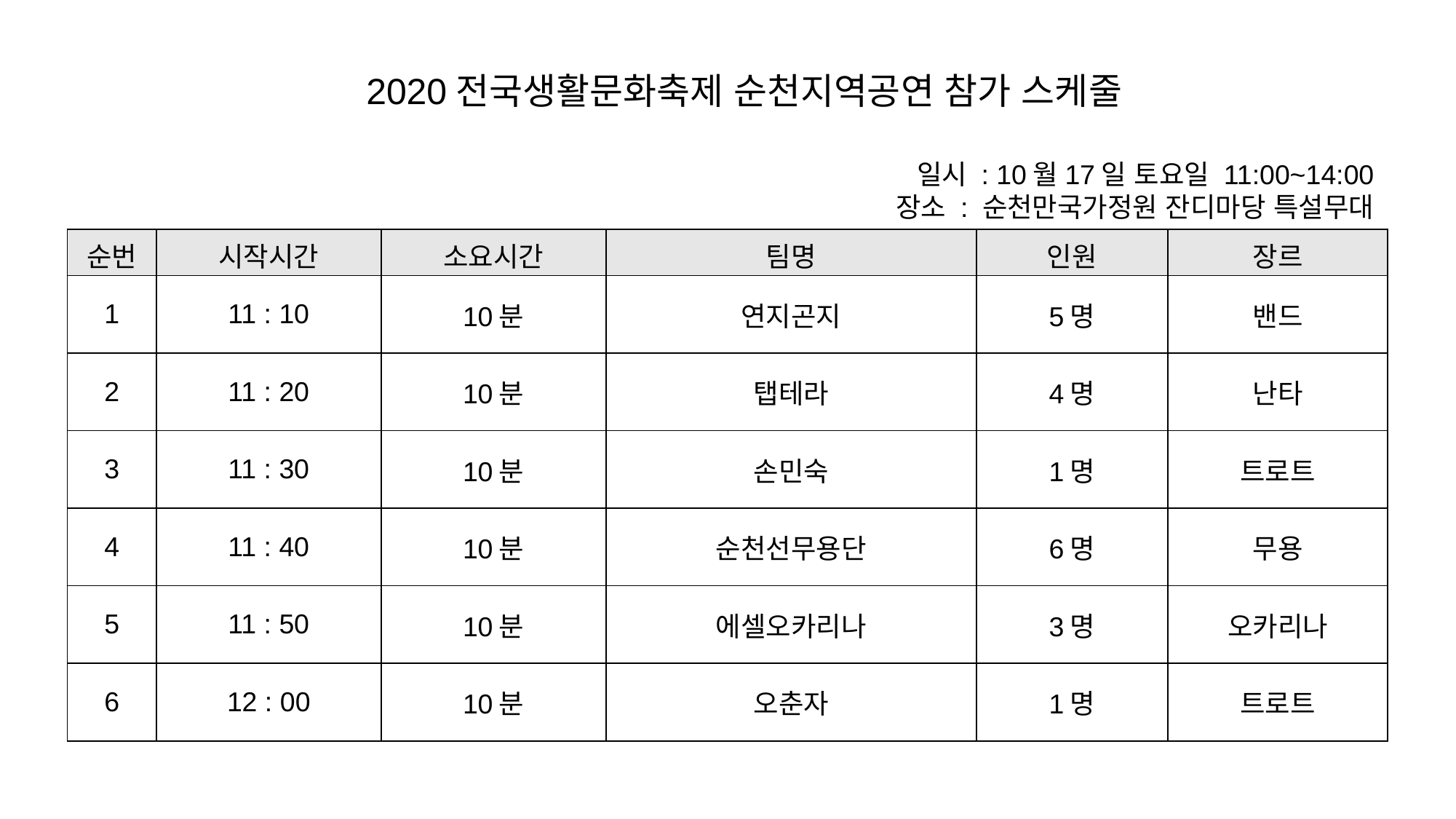

2020전국생활문화축제 순천지역공연 참가 스케줄
 일시 : 10월17일 토요일 11:00~14:00
장소 : 순천만국가정원 잔디마당 특설무대
| 순번 | 시작시간 | 소요시간 | 팀명 | 인원 | 장르 |
| --- | --- | --- | --- | --- | --- |
| 1 | 11 : 10 | 10분 | 연지곤지 | 5명 | 밴드 |
| 2 | 11 : 20 | 10분 | 탭테라 | 4명 | 난타 |
| 3 | 11 : 30 | 10분 | 손민숙 | 1명 | 트로트 |
| 4 | 11 : 40 | 10분 | 순천선무용단 | 6명 | 무용 |
| 5 | 11 : 50 | 10분 | 에셀오카리나 | 3명 | 오카리나 |
| 6 | 12 : 00 | 10분 | 오춘자 | 1명 | 트로트 |